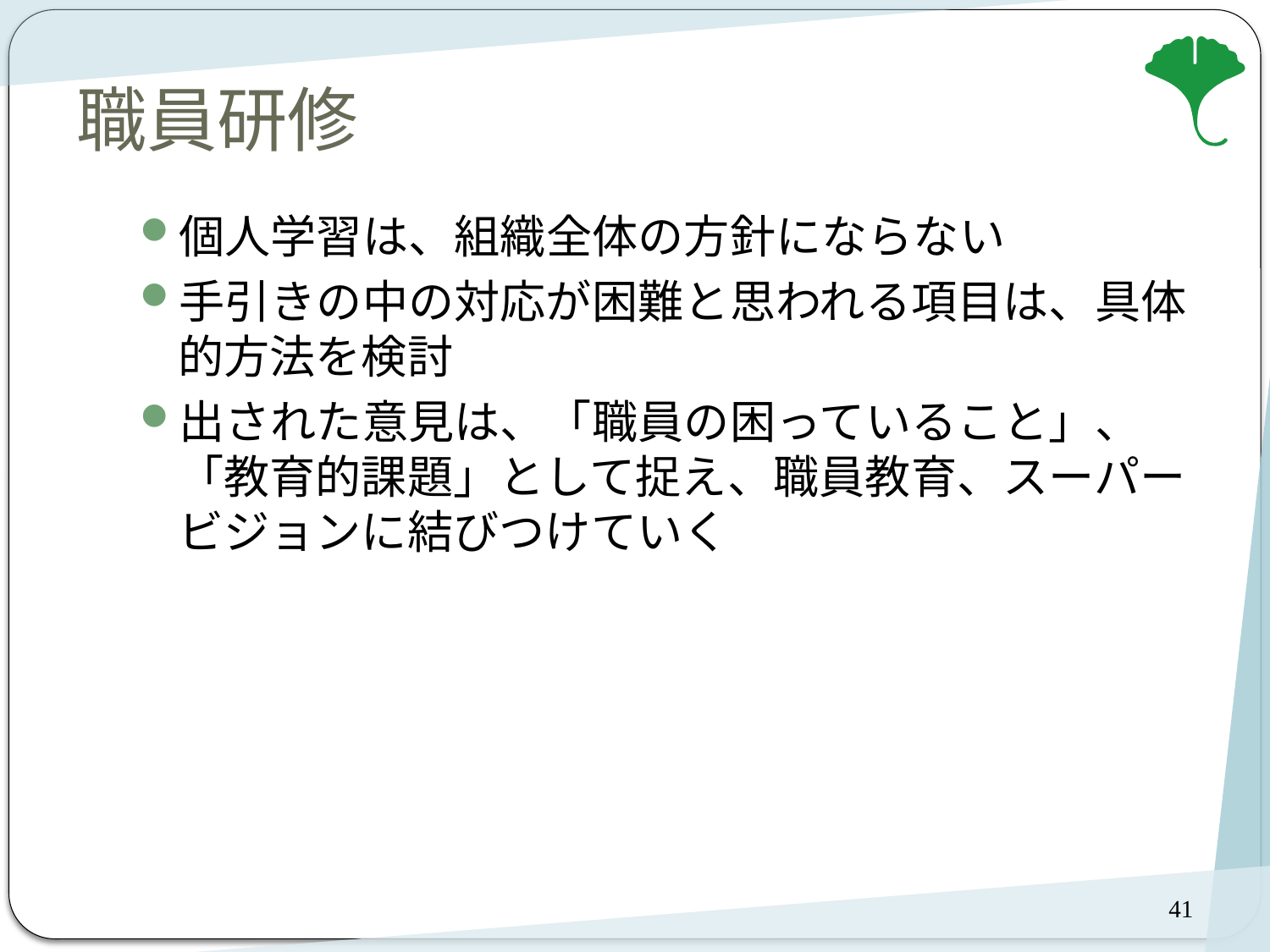

# 職員研修
個人学習は、組織全体の方針にならない
手引きの中の対応が困難と思われる項目は、具体的方法を検討
出された意見は、「職員の困っていること」、「教育的課題」として捉え、職員教育、スーパービジョンに結びつけていく
41